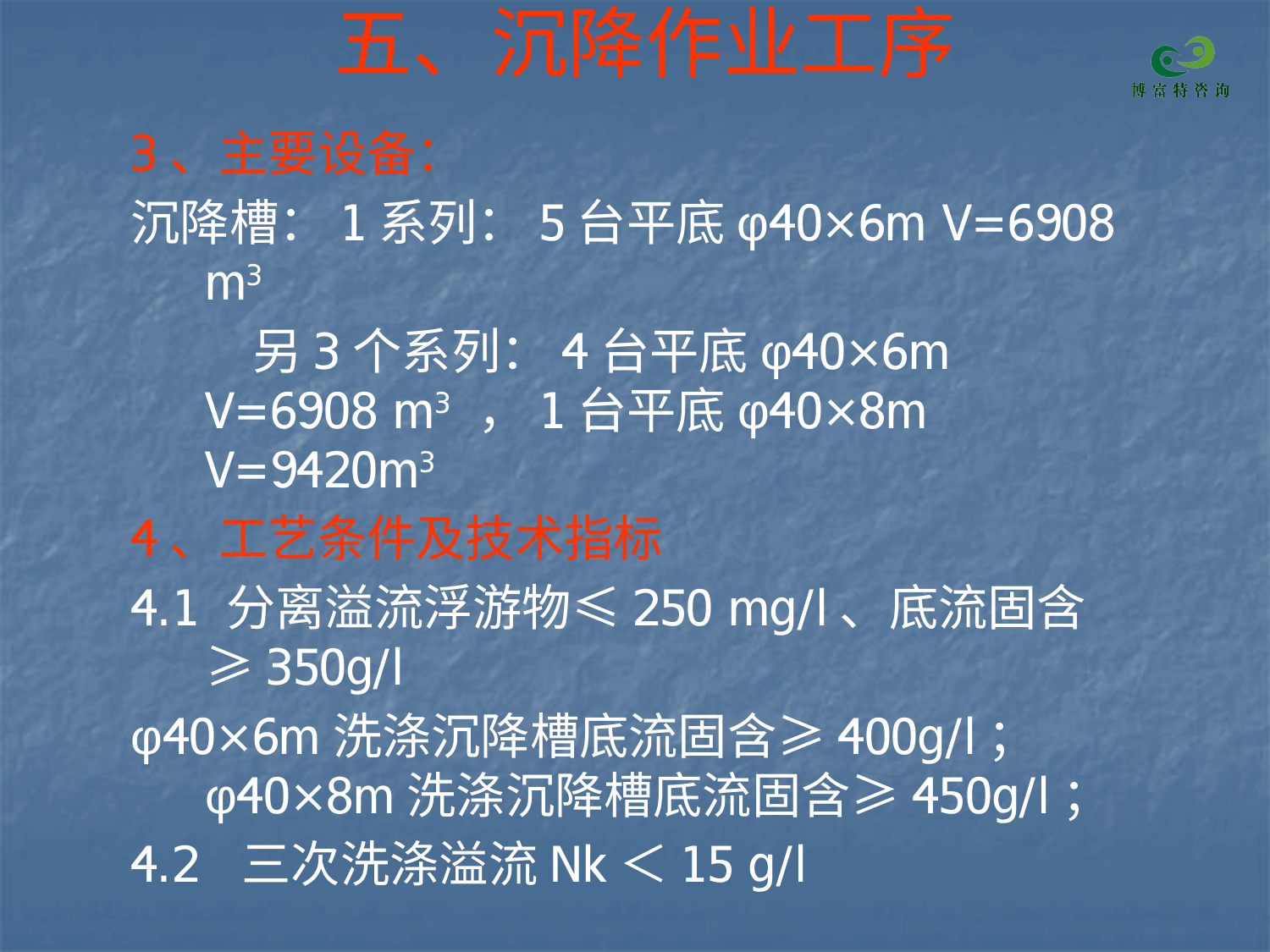

# 五、沉降作业工序
3、主要设备：
沉降槽：1系列：5台平底φ40×6m V=6908 m3
          另3个系列：4台平底φ40×6m    V=6908 m3 ，1台平底φ40×8m   V=9420m3
4、工艺条件及技术指标
4.1 分离溢流浮游物≤250 mg/l、底流固含≥350g/l
φ40×6m洗涤沉降槽底流固含≥400g/l；φ40×8m洗涤沉降槽底流固含≥450g/l；
4.2  三次洗涤溢流Nk＜15 g/l